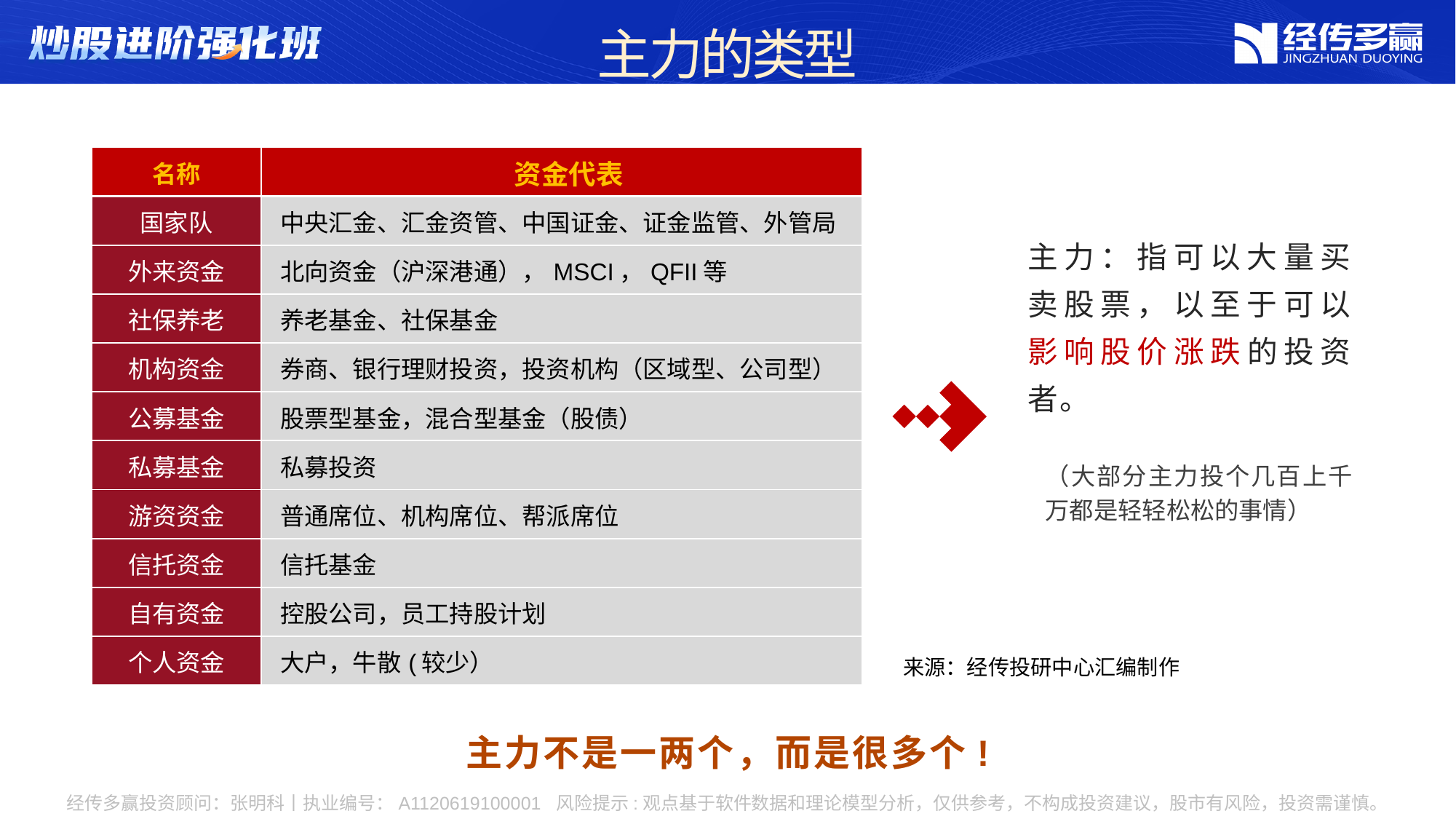

主力的类型
| 名称 | 资金代表 |
| --- | --- |
| 国家队 | 中央汇金、汇金资管、中国证金、证金监管、外管局 |
| 外来资金 | 北向资金（沪深港通），MSCI，QFII等 |
| 社保养老 | 养老基金、社保基金 |
| 机构资金 | 券商、银行理财投资，投资机构（区域型、公司型） |
| 公募基金 | 股票型基金，混合型基金（股债） |
| 私募基金 | 私募投资 |
| 游资资金 | 普通席位、机构席位、帮派席位 |
| 信托资金 | 信托基金 |
| 自有资金 | 控股公司，员工持股计划 |
| 个人资金 | 大户，牛散(较少） |
主力：指可以大量买卖股票，以至于可以影响股价涨跌的投资者。

（大部分主力投个几百上千万都是轻轻松松的事情）
来源：经传投研中心汇编制作
主力不是一两个，而是很多个!